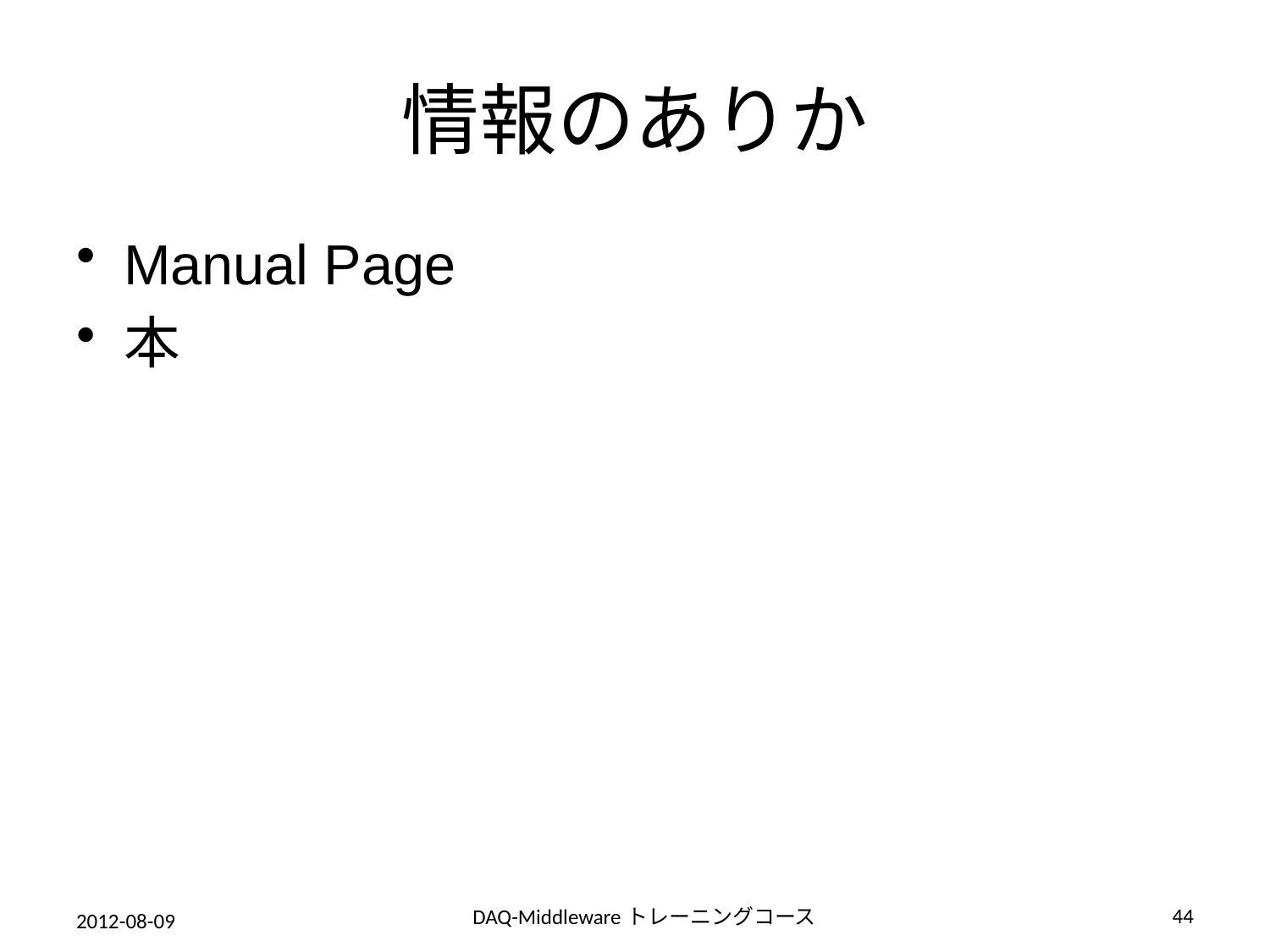

# 情報のありか
Manual Page
本

44
DAQ-Middlewareトレーニングコース
2012-08-09